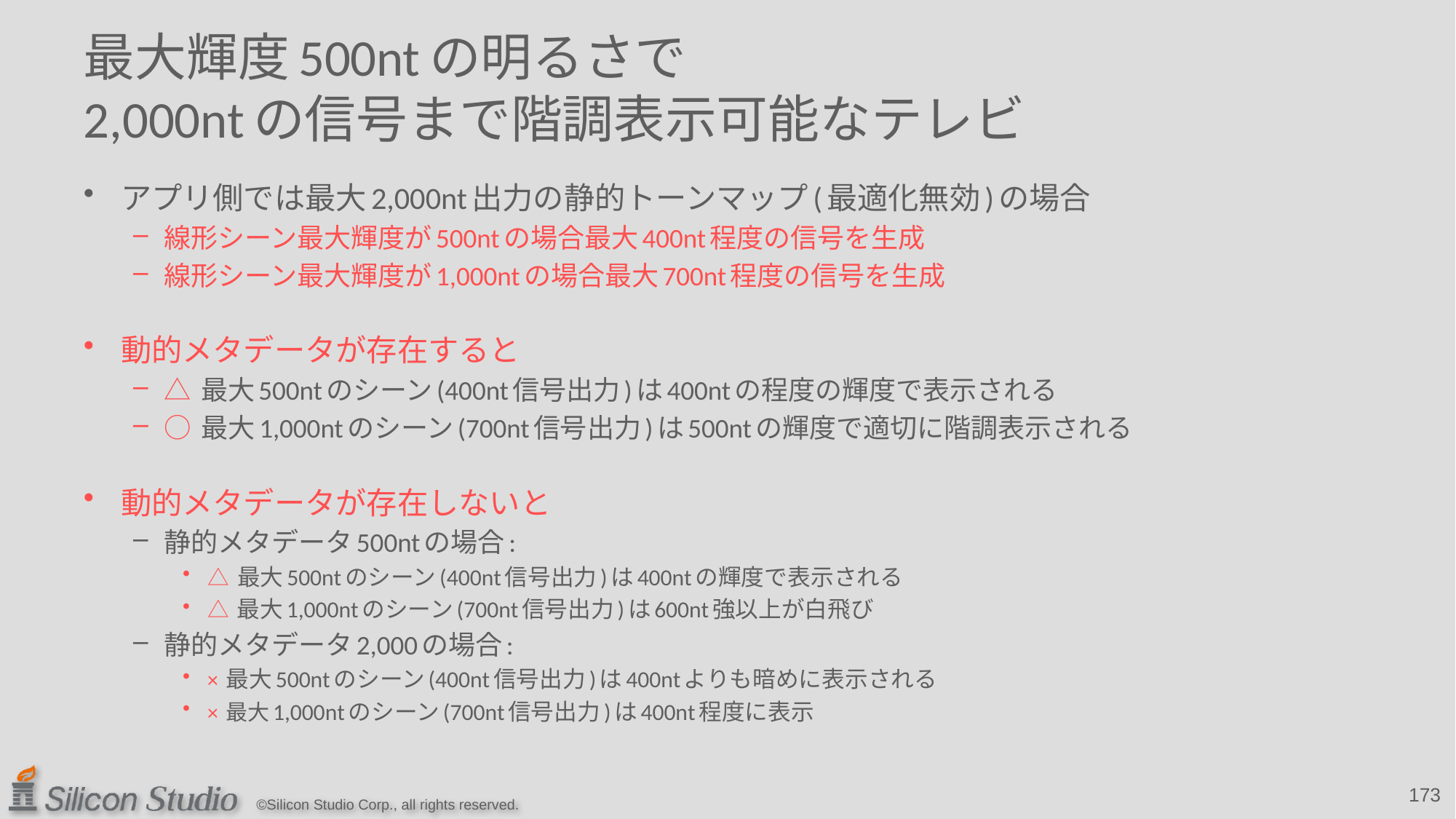

# 最大輝度500ntの明るさで 2,000ntの信号まで階調表示可能なテレビ
アプリ側では最大2,000nt出力の静的トーンマップ(最適化無効)の場合
線形シーン最大輝度が500ntの場合最大400nt程度の信号を生成
線形シーン最大輝度が1,000ntの場合最大700nt程度の信号を生成

動的メタデータが存在すると
△ 最大500ntのシーン(400nt信号出力)は400ntの程度の輝度で表示される
○ 最大1,000ntのシーン(700nt信号出力)は500ntの輝度で適切に階調表示される

動的メタデータが存在しないと
静的メタデータ500ntの場合:
△ 最大500ntのシーン(400nt信号出力)は400ntの輝度で表示される
△ 最大1,000ntのシーン(700nt信号出力)は600nt強以上が白飛び
静的メタデータ2,000の場合:
× 最大500ntのシーン(400nt信号出力)は400ntよりも暗めに表示される
× 最大1,000ntのシーン(700nt信号出力)は400nt程度に表示
173